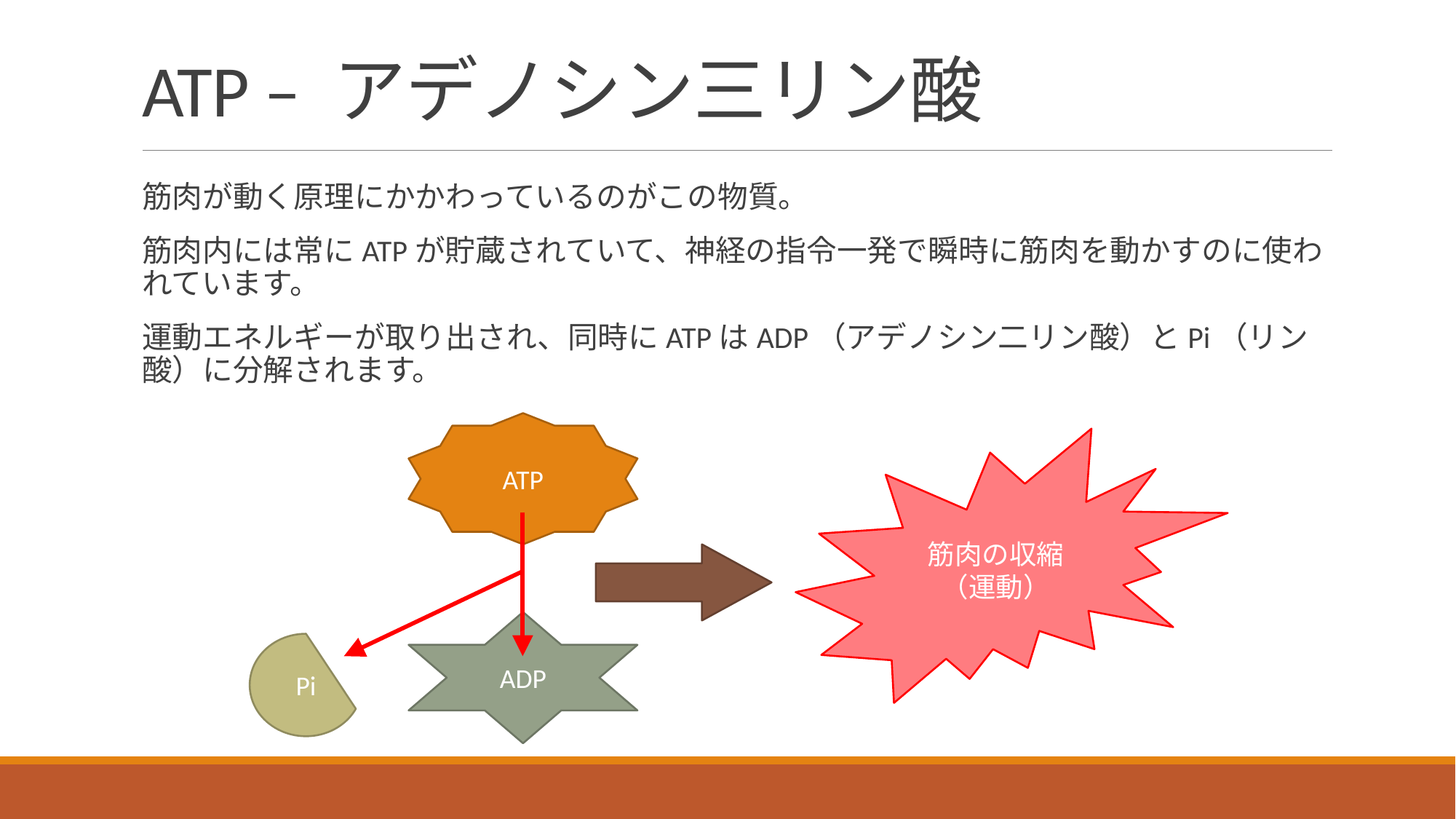

# ATP – アデノシン三リン酸
筋肉が動く原理にかかわっているのがこの物質。
筋肉内には常にATPが貯蔵されていて、神経の指令一発で瞬時に筋肉を動かすのに使われています。
運動エネルギーが取り出され、同時にATPはADP（アデノシン二リン酸）とPi（リン酸）に分解されます。

ATP
筋肉の収縮
（運動）

ADP
Pi